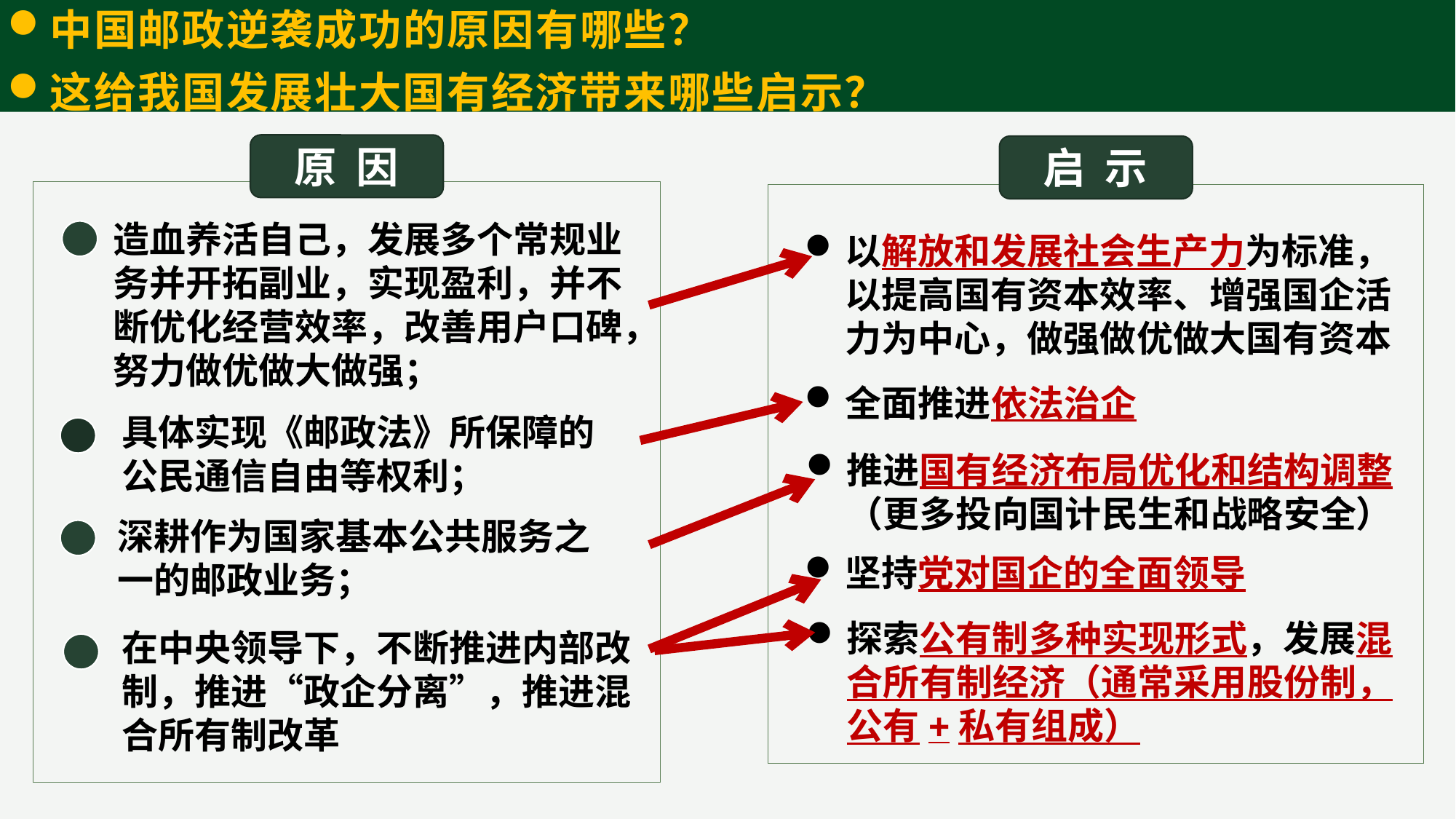

中国邮政逆袭成功的原因有哪些？
这给我国发展壮大国有经济带来哪些启示？

原  因

造血养活自己，发展多个常规业务并开拓副业，实现盈利，并不断优化经营效率，改善用户口碑，努力做优做大做强；

具体实现《邮政法》所保障的公民通信自由等权利；

深耕作为国家基本公共服务之一的邮政业务；

在中央领导下，不断推进内部改制，推进“政企分离”，推进混合所有制改革

启  示

以解放和发展社会生产力为标准，以提高国有资本效率、增强国企活力为中心，做强做优做大国有资本

全面推进依法治企

推进国有经济布局优化和结构调整（更多投向国计民生和战略安全）
坚持党对国企的全面领导
探索公有制多种实现形式，发展混合所有制经济（通常采用股份制，公有+私有组成）